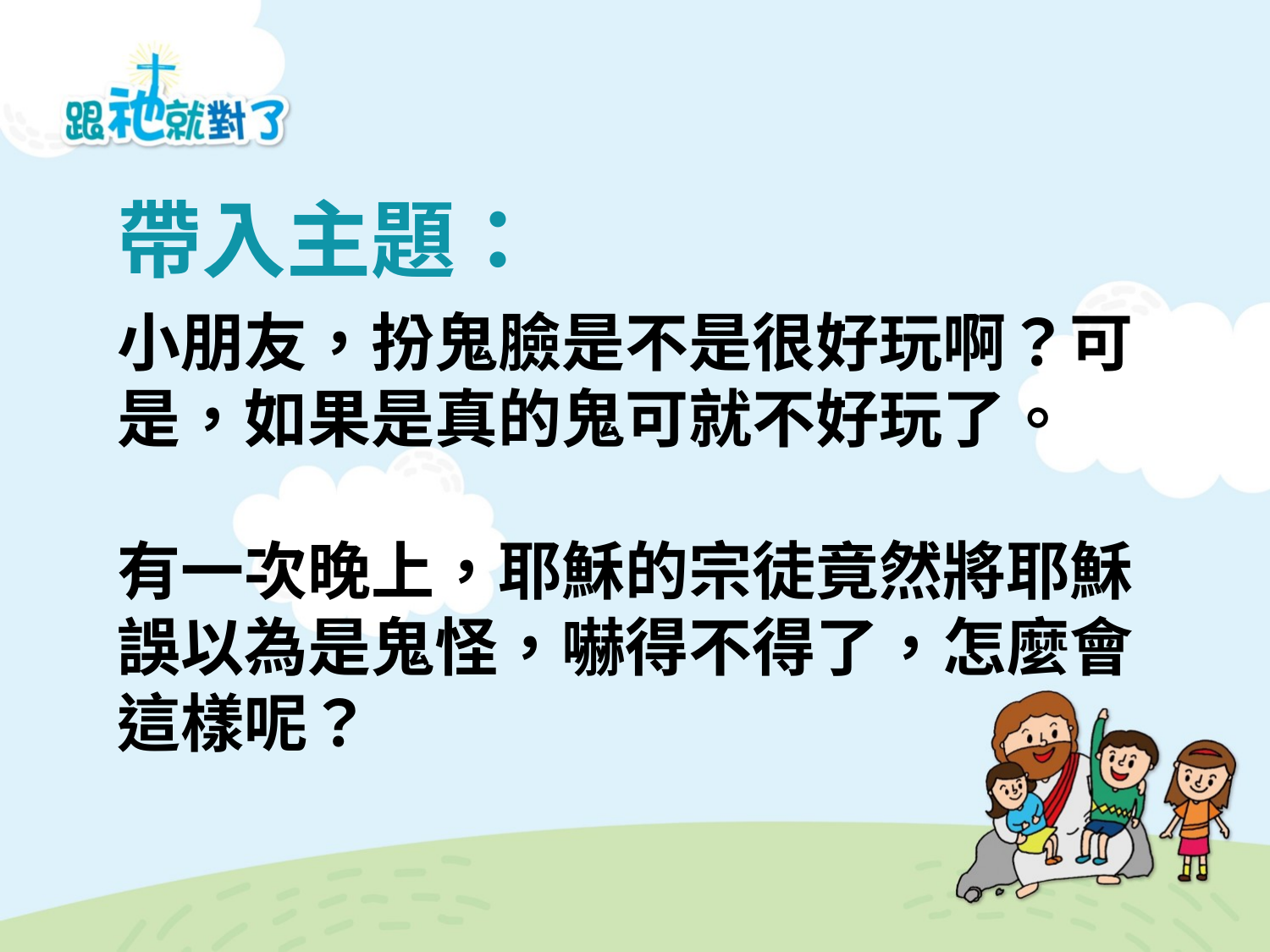

帶入主題：
小朋友，扮鬼臉是不是很好玩啊？可是，如果是真的鬼可就不好玩了。

有一次晚上，耶穌的宗徒竟然將耶穌誤以為是鬼怪，嚇得不得了，怎麼會這樣呢？